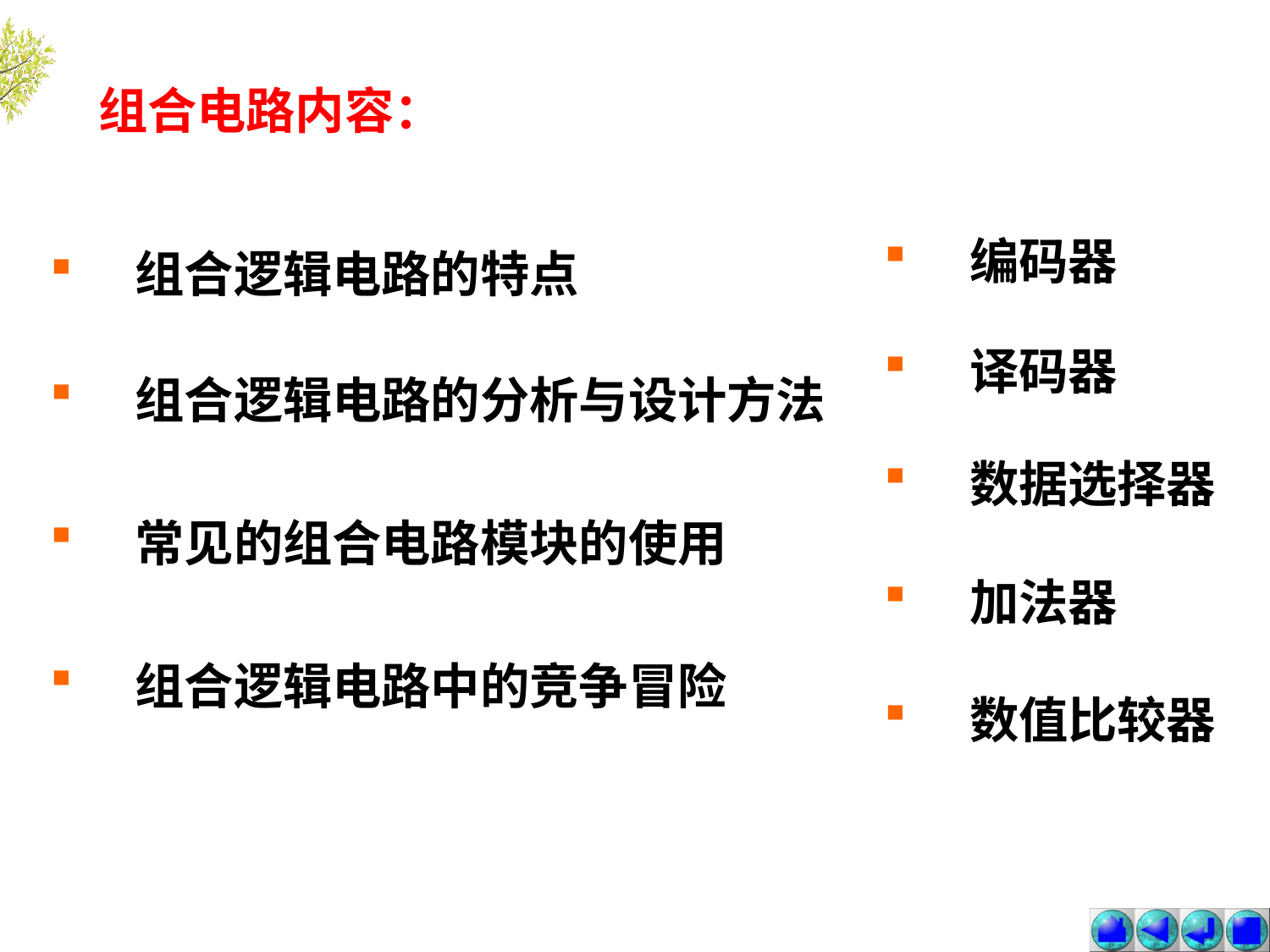

组合电路内容：
编码器
组合逻辑电路的特点
译码器
组合逻辑电路的分析与设计方法
数据选择器
常见的组合电路模块的使用
加法器
组合逻辑电路中的竞争冒险
数值比较器